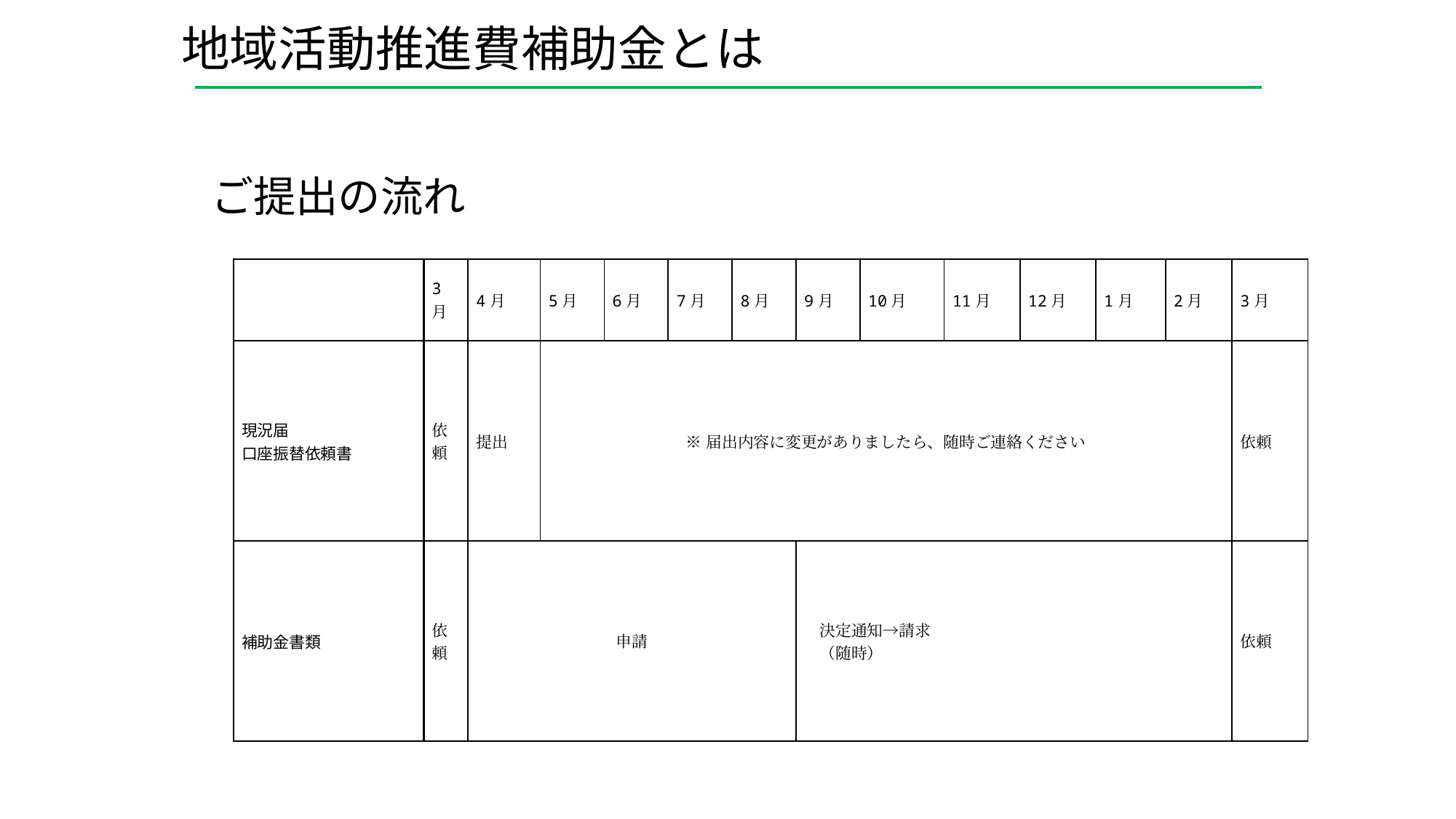

地域活動推進費補助金とは
ご提出の流れ
|  | 3月 | 4月 | 5月 | 6月 | 7月 | 8月 | 9月 | 10月 | 11月 | 12月 | 1月 | 2月 | 3月 |
| --- | --- | --- | --- | --- | --- | --- | --- | --- | --- | --- | --- | --- | --- |
| 現況届 口座振替依頼書 | 依頼 | 提出 | ※届出内容に変更がありましたら、随時ご連絡ください |  |  |  |  |  |  |  |  |  | 依頼 |
| 補助金書類 | 依頼 | 申請 |  |  |  |  | 決定通知→請求 　（随時） |  |  |  |  |  | 依頼 |